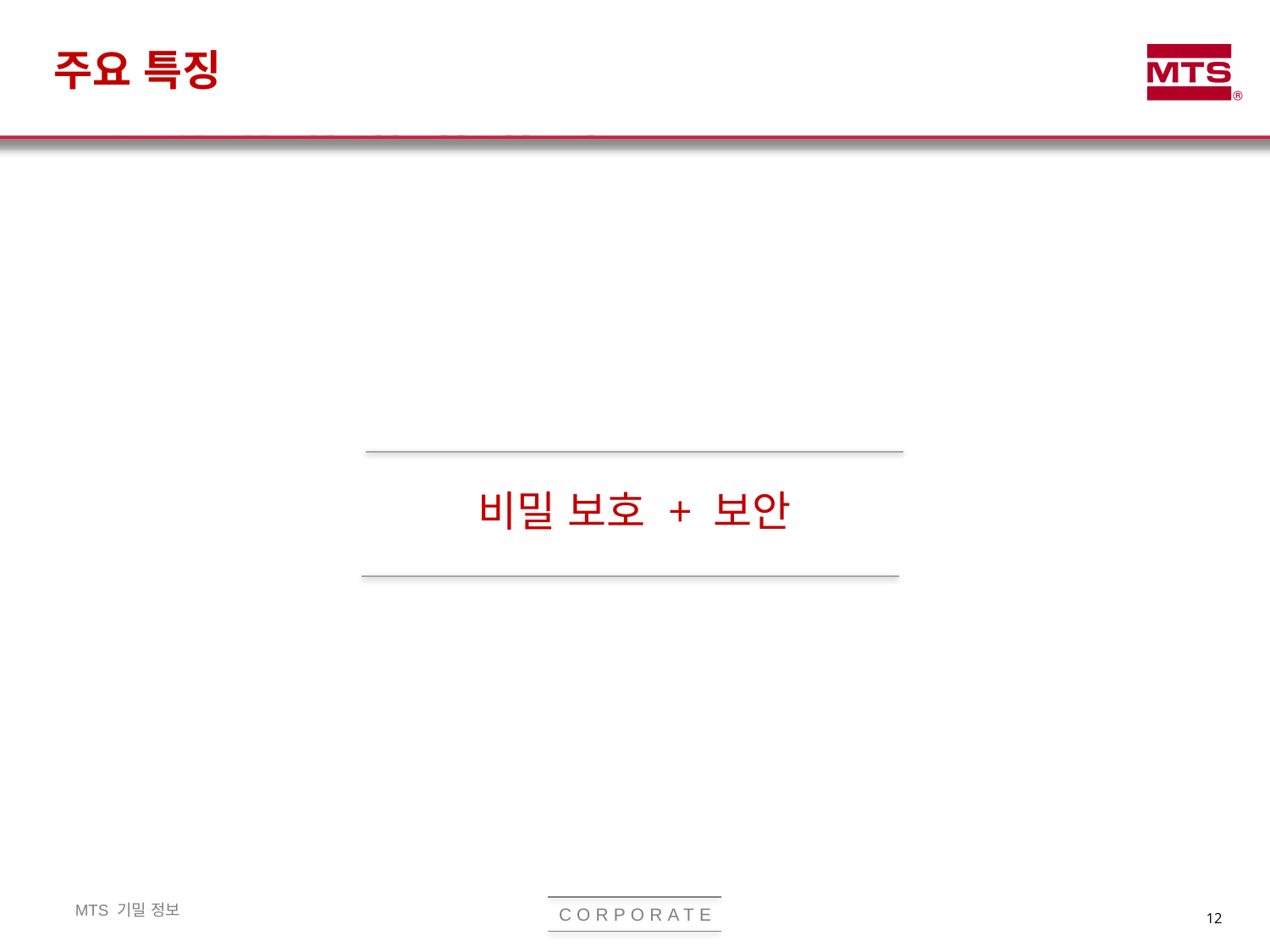

# 주요 특징
비밀 보호 + 보안
12